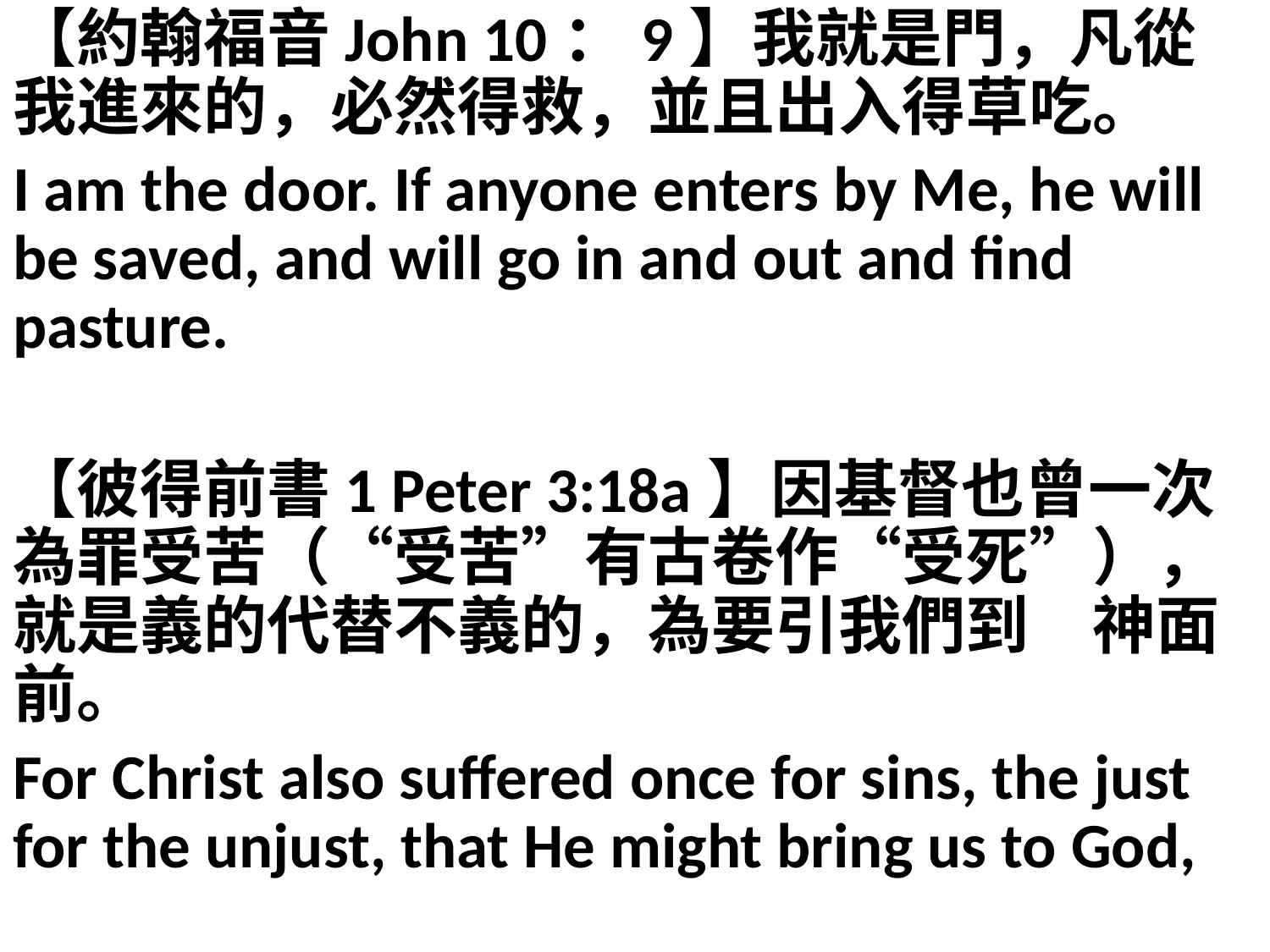

【約翰福音John 10：9】我就是門，凡從我進來的，必然得救，並且出入得草吃。
I am the door. If anyone enters by Me, he will be saved, and will go in and out and find pasture.

【彼得前書1 Peter 3:18a】因基督也曾一次為罪受苦（“受苦”有古卷作“受死”），就是義的代替不義的，為要引我們到　神面前。
For Christ also suffered once for sins, the just for the unjust, that He might bring us to God,